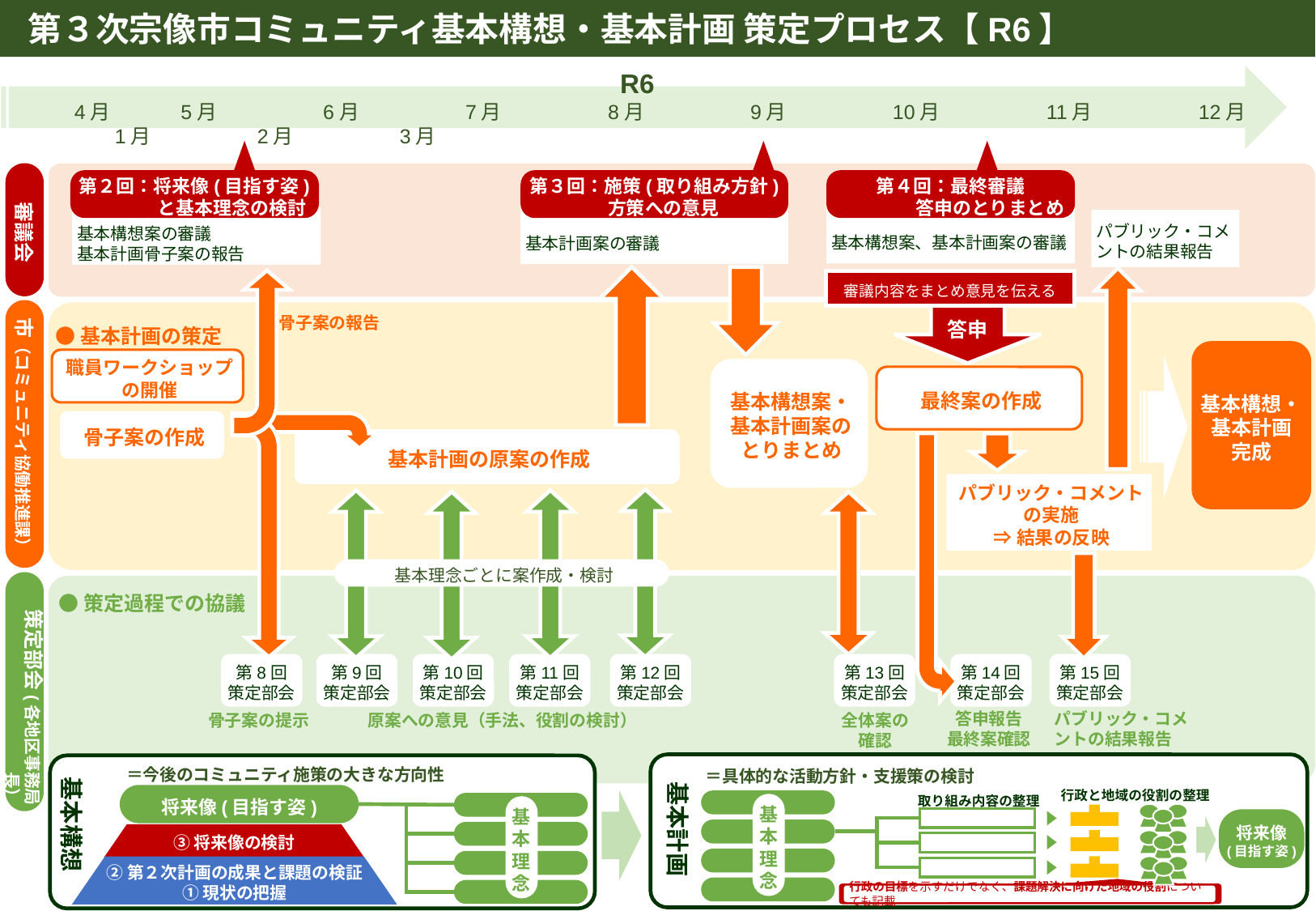

第３次宗像市コミュニティ基本構想・基本計画 策定プロセス【R6】
R6
　　　4月　 　　5月　　　　　6月　　　　　7月　　　　　8月　　　　　9月　　　　　10月　　　　　11月　　　　　12月　　　　　1月　　　　　2月　　　　　3月

審議会

第２回：将来像(目指す姿)
　　　　と基本理念の検討
第３回：施策(取り組み方針)
　方策への意見
第４回：最終審議
　　　 　答申のとりまとめ
基本構想案、基本計画案の審議
基本計画案の審議
基本構想案の審議
基本計画骨子案の報告
パブリック・コメントの結果報告
審議内容をまとめ意見を伝える

市（コミュニティ協働推進課）
骨子案の報告
●基本計画の策定

答申

基本構想・基本計画
完成

職員ワークショップの開催

基本構想案・基本計画案のとりまとめ
最終案の作成
骨子案の作成

基本計画の原案の作成

パブリック・コメント
の実施
⇒結果の反映

基本理念ごとに案作成・検討
策定部会(各地区事務局長）
●策定過程での協議

第8回
策定部会
第9回
策定部会
第10回
策定部会
第11回
策定部会
第12回
策定部会
第13回
策定部会
第14回
策定部会
第15回
策定部会

答申報告
最終案確認
パブリック・コメントの結果報告
骨子案の提示
原案への意見（手法、役割の検討）
全体案の確認

＝今後のコミュニティ施策の大きな方向性
＝具体的な活動方針・支援策の検討
基本構想
基本計画
行政と地域の役割の整理
将来像(目指す姿)

取り組み内容の整理

基本理念
基本理念

将来像
(目指す姿)

③将来像の検討

②第２次計画の成果と課題の検証
①現状の把握

行政の目標を示すだけでなく、課題解決に向けた地域の役割についても記載
基本計画